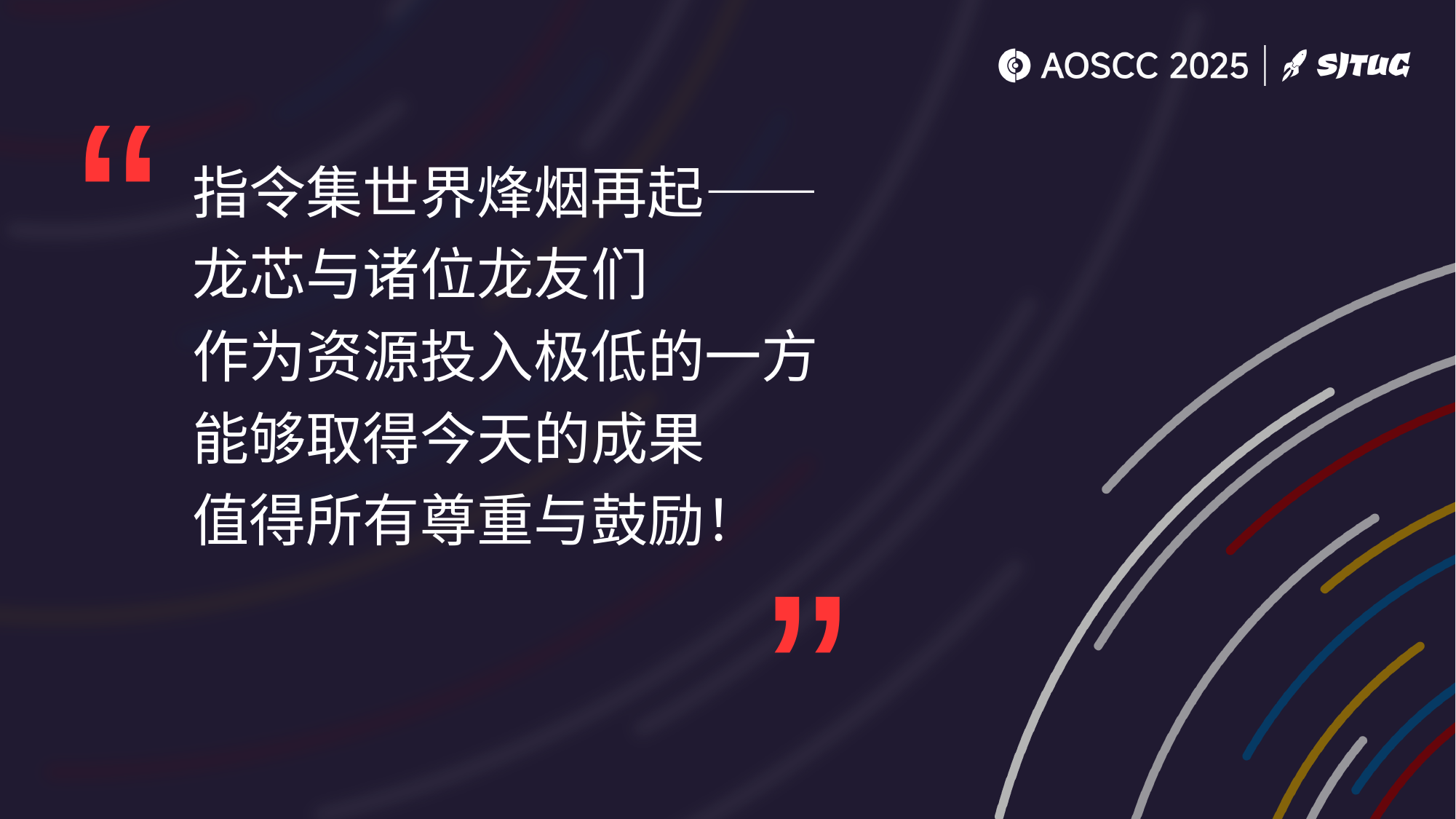

指令集世界烽烟再起——
龙芯与诸位龙友们
作为资源投入极低的一方
能够取得今天的成果
值得所有尊重与鼓励！